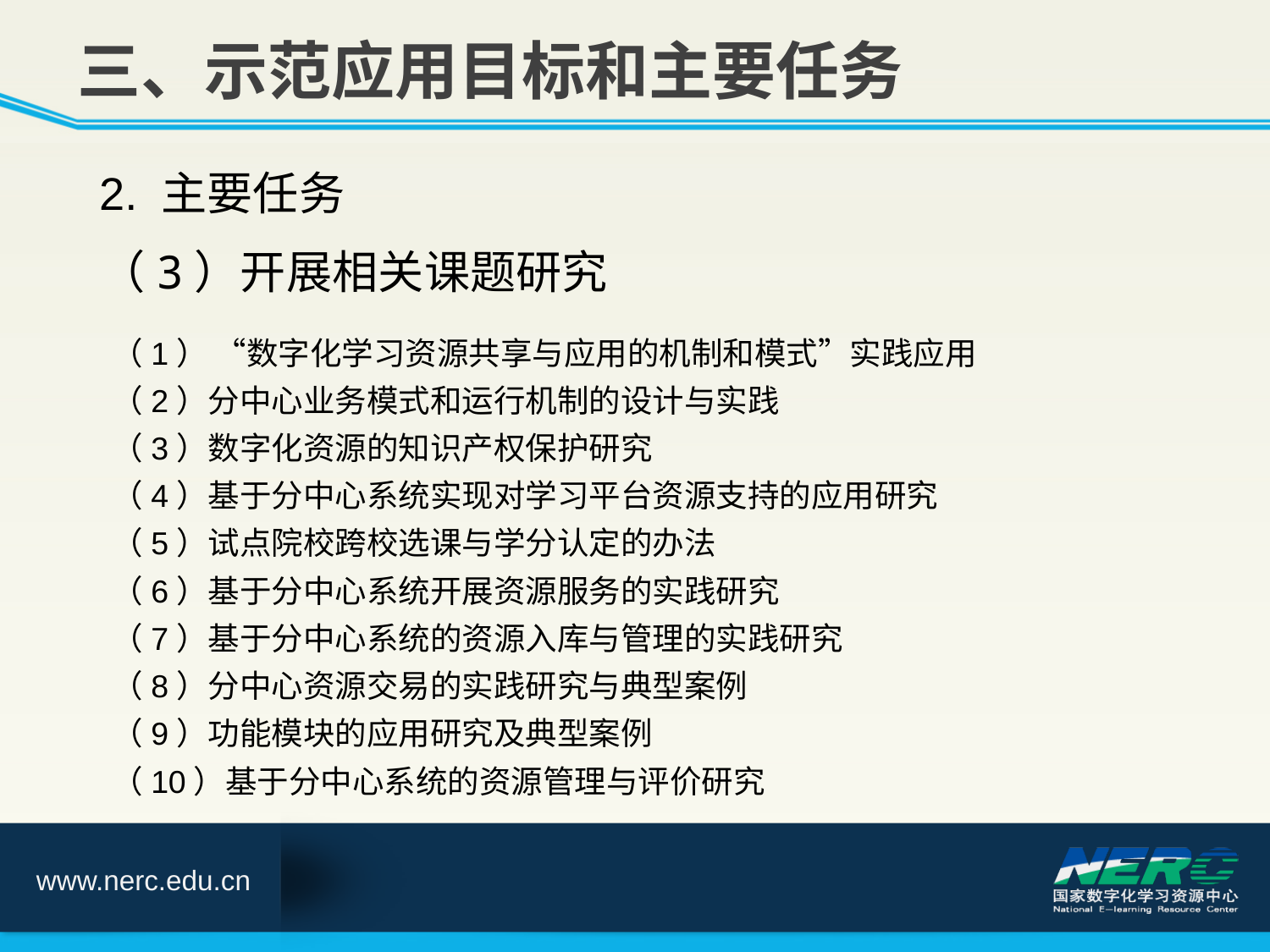

三、示范应用目标和主要任务
2. 主要任务
（3）开展相关课题研究
（1） “数字化学习资源共享与应用的机制和模式”实践应用
（2）分中心业务模式和运行机制的设计与实践
（3）数字化资源的知识产权保护研究
（4）基于分中心系统实现对学习平台资源支持的应用研究
（5）试点院校跨校选课与学分认定的办法
（6）基于分中心系统开展资源服务的实践研究
（7）基于分中心系统的资源入库与管理的实践研究
（8）分中心资源交易的实践研究与典型案例
（9）功能模块的应用研究及典型案例
（10）基于分中心系统的资源管理与评价研究